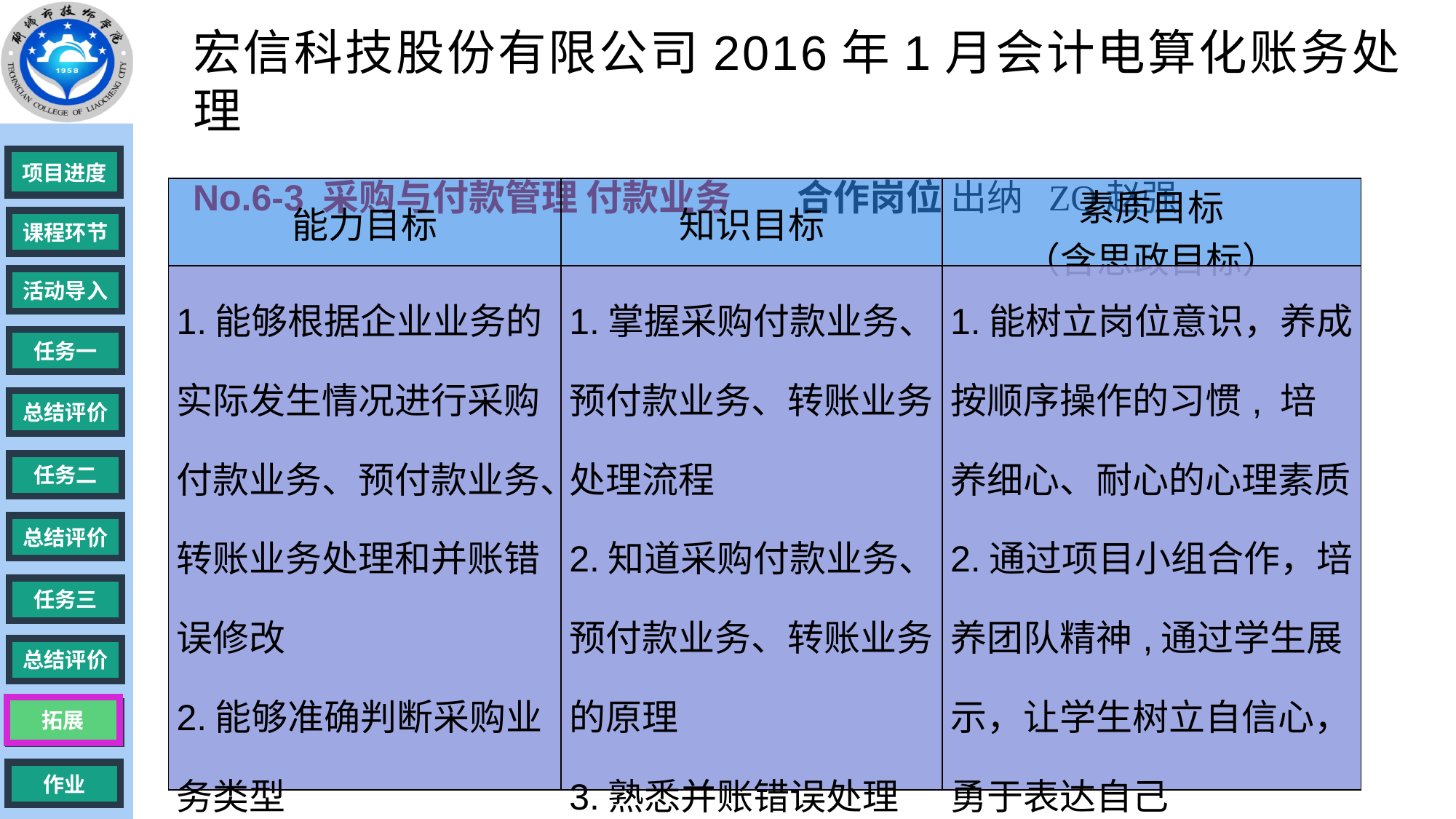

宏信科技股份有限公司2016年1月会计电算化账务处理

No.6-3 采购与付款管理 付款业务        合作岗位 出纳  ZQ赵强
| 能力目标 | 知识目标 | 素质目标 （含思政目标） |
| --- | --- | --- |
| 1.能够根据企业业务的实际发生情况进行采购付款业务、预付款业务、转账业务处理和并账错误修改 2.能够准确判断采购业务类型 | 1.掌握采购付款业务、预付款业务、转账业务处理流程 2.知道采购付款业务、预付款业务、转账业务的原理 3.熟悉并账错误处理流程 | 1.能树立岗位意识，养成按顺序操作的习惯, 培养细心、耐心的心理素质 2.通过项目小组合作，培养团队精神,通过学生展示，让学生树立自信心，勇于表达自己 |

拓展